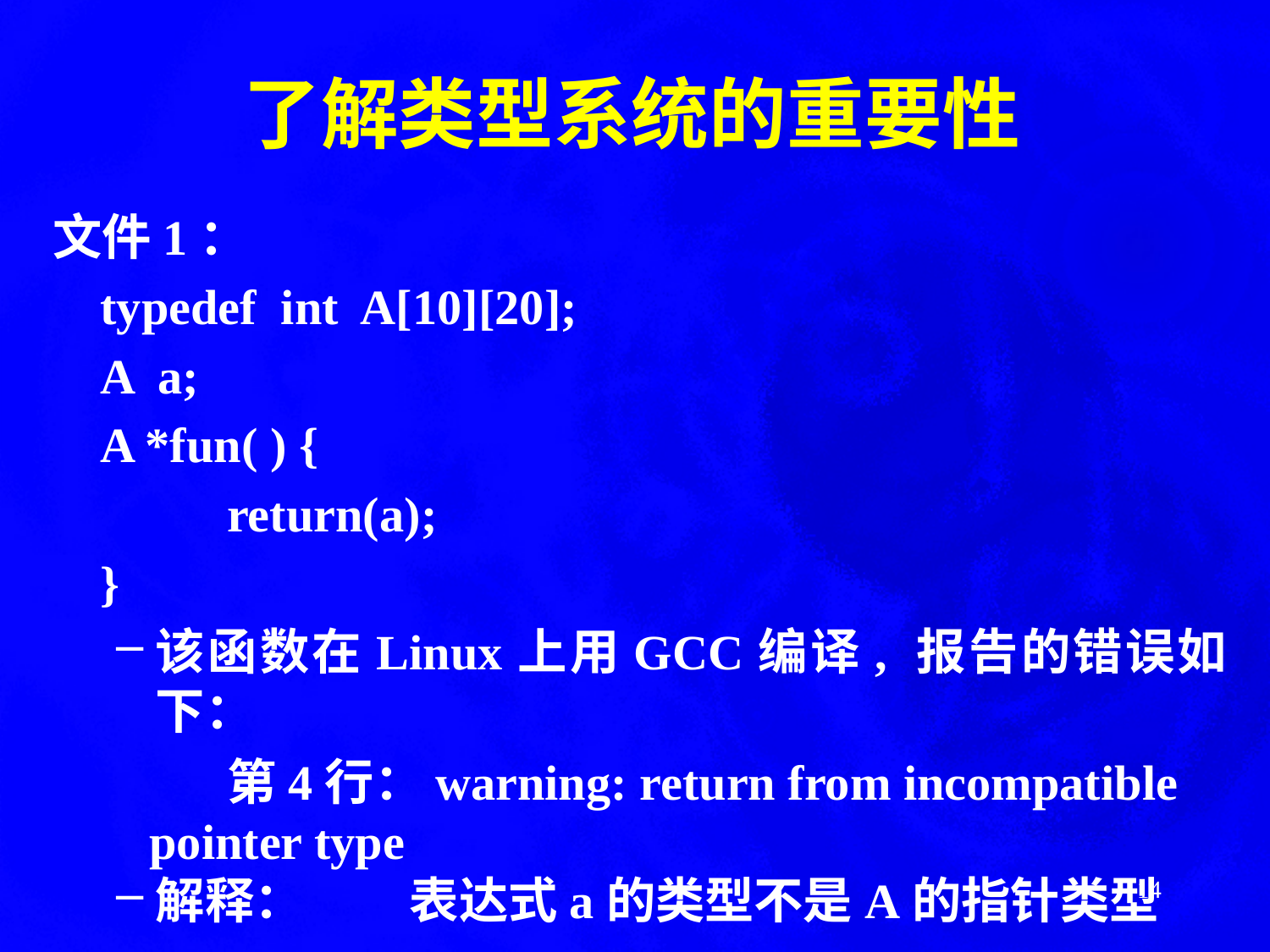

# 了解类型系统的重要性
文件1：
	typedef  int  A[10][20];
	A  a;
	A *fun( ) {
		return(a);
	}
该函数在Linux上用GCC编译, 报告的错误如下：
		第4行：warning: return from incompatible
 	    pointer type
解释：	表达式a的类型不是A的指针类型
14